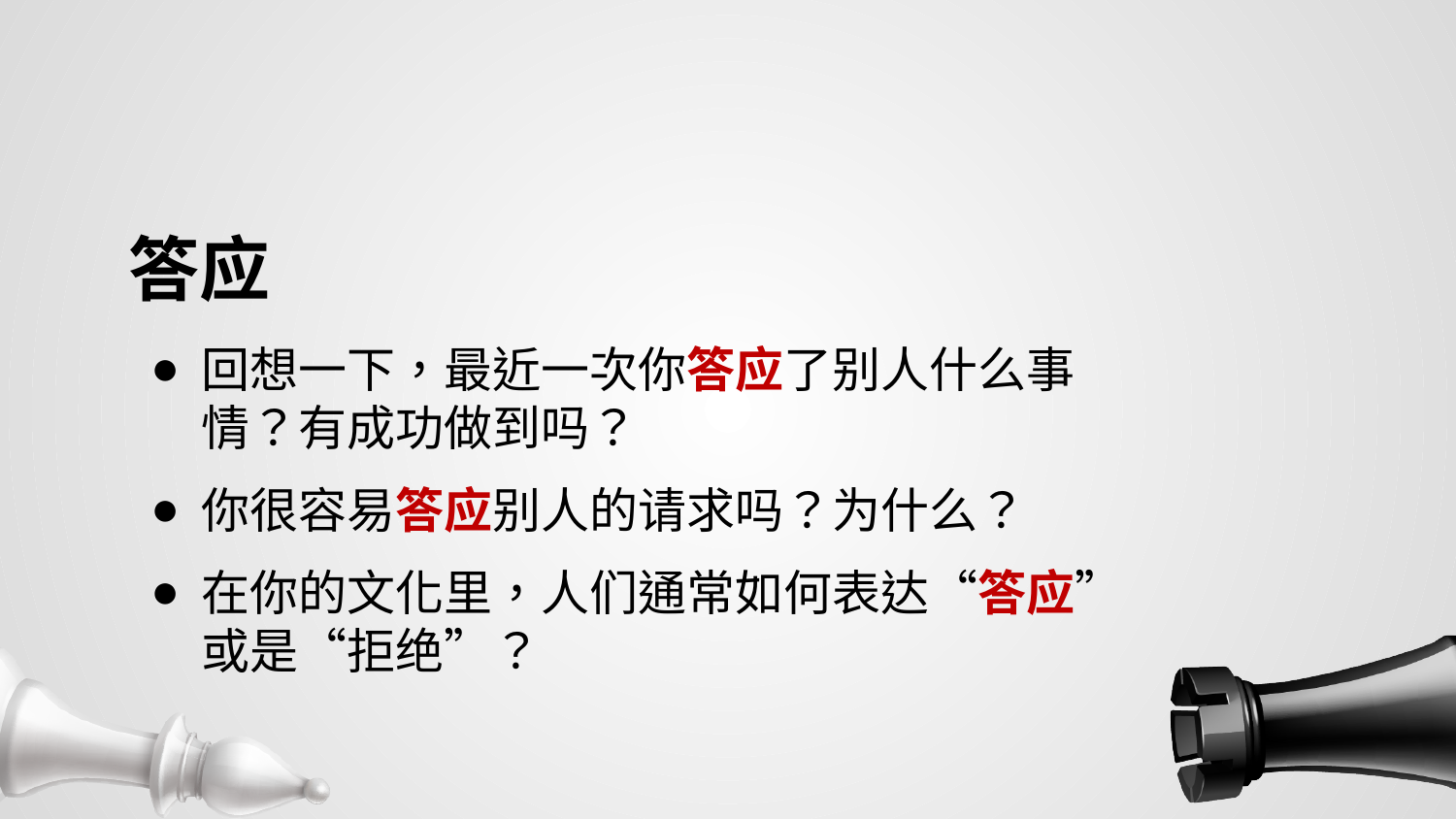

# 答应
回想一下，最近一次你答应了别人什么事情？有成功做到吗？
你很容易答应别人的请求吗？为什么？
在你的文化里，人们通常如何表达“答应”或是“拒绝”？